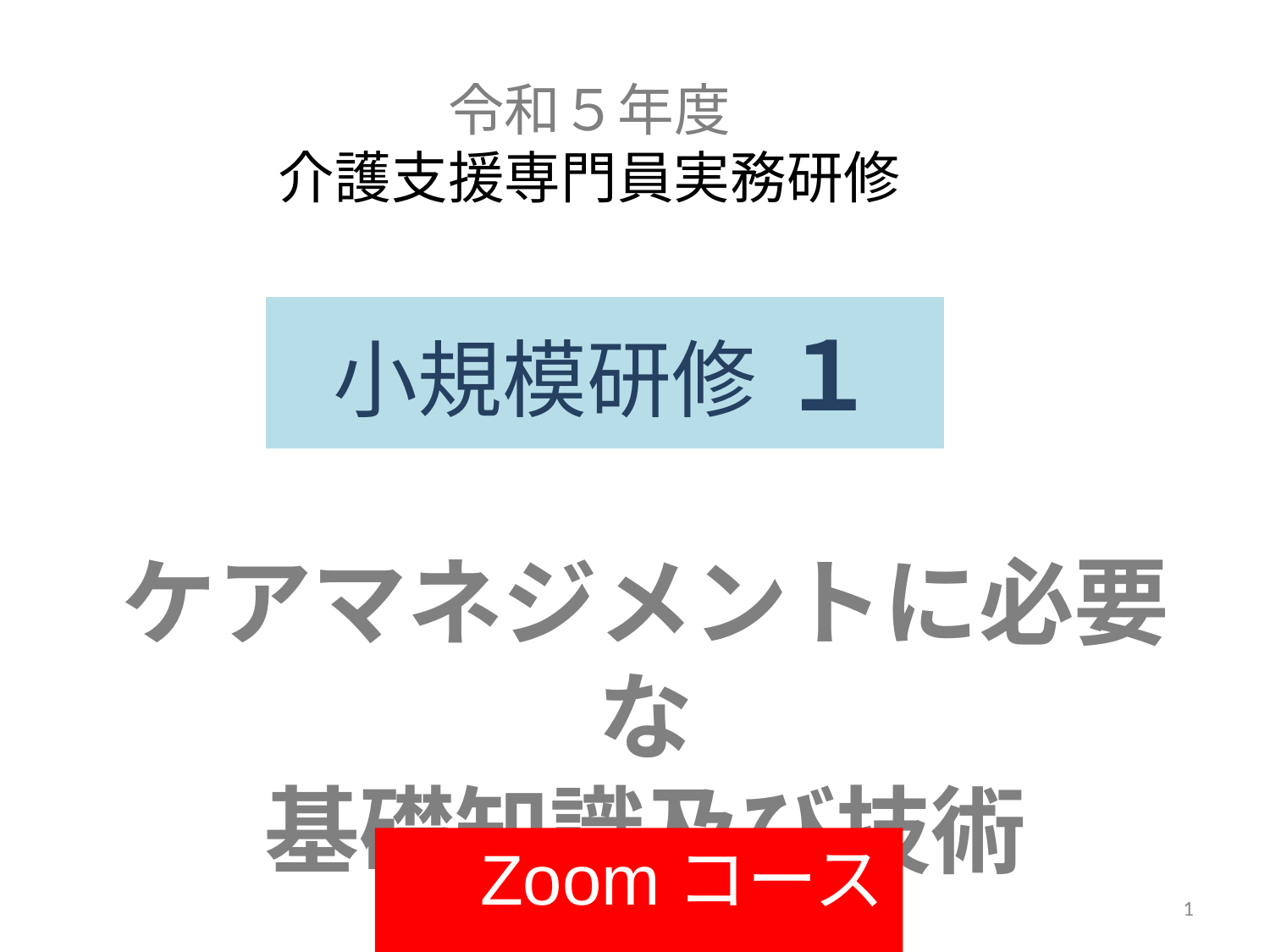

# 令和５年度 介護支援専門員実務研修
小規模研修　１
ケアマネジメントに必要な
基礎知識及び技術

　Zoomコース
1